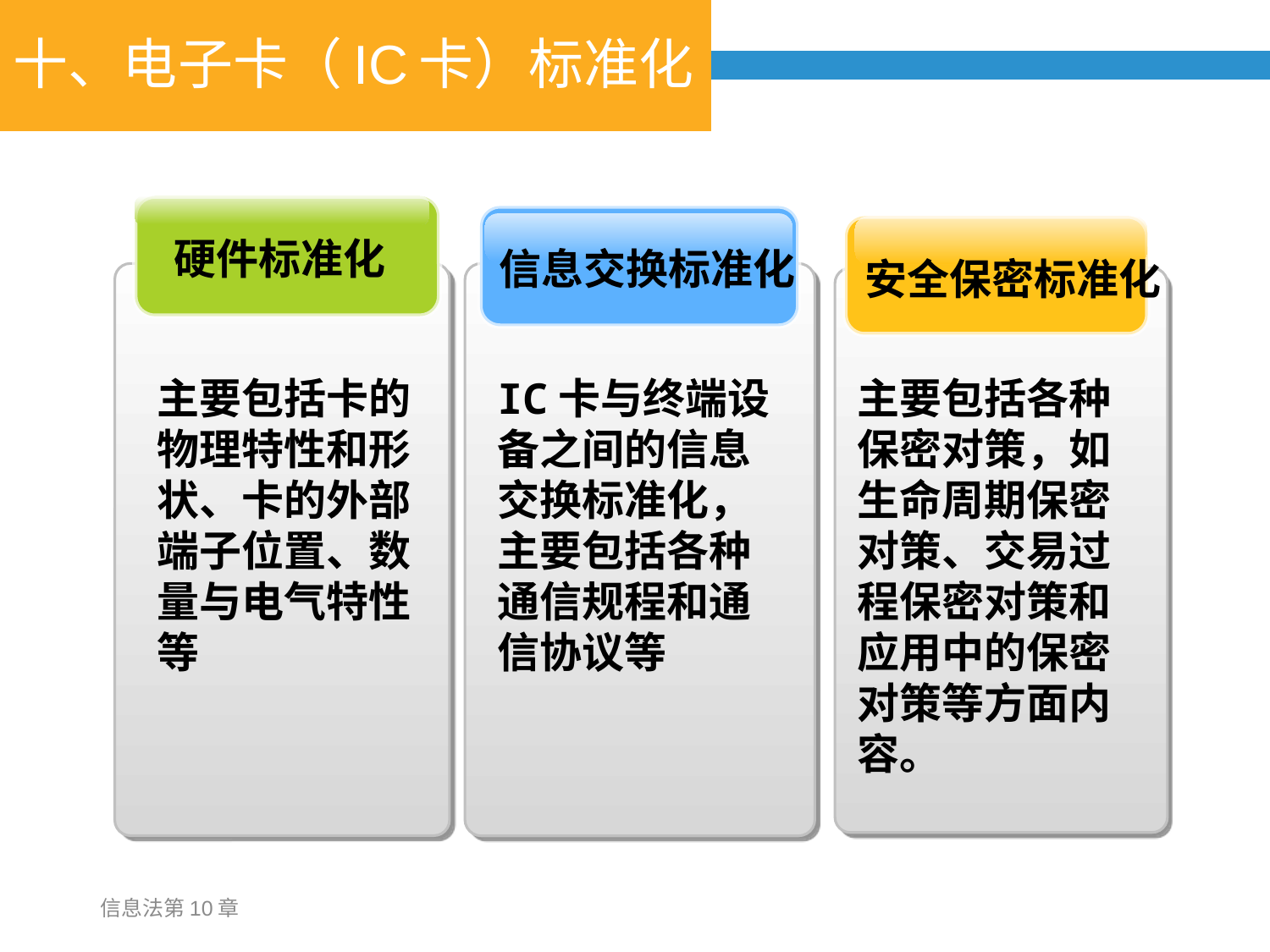

# 十、电子卡（IC卡）标准化

硬件标准化

主要包括卡的物理特性和形状、卡的外部端子位置、数量与电气特性等

信息交换标准化

IC卡与终端设备之间的信息交换标准化，主要包括各种通信规程和通信协议等

安全保密标准化
主要包括各种保密对策，如生命周期保密对策、交易过程保密对策和应用中的保密对策等方面内容。

信息法第10章